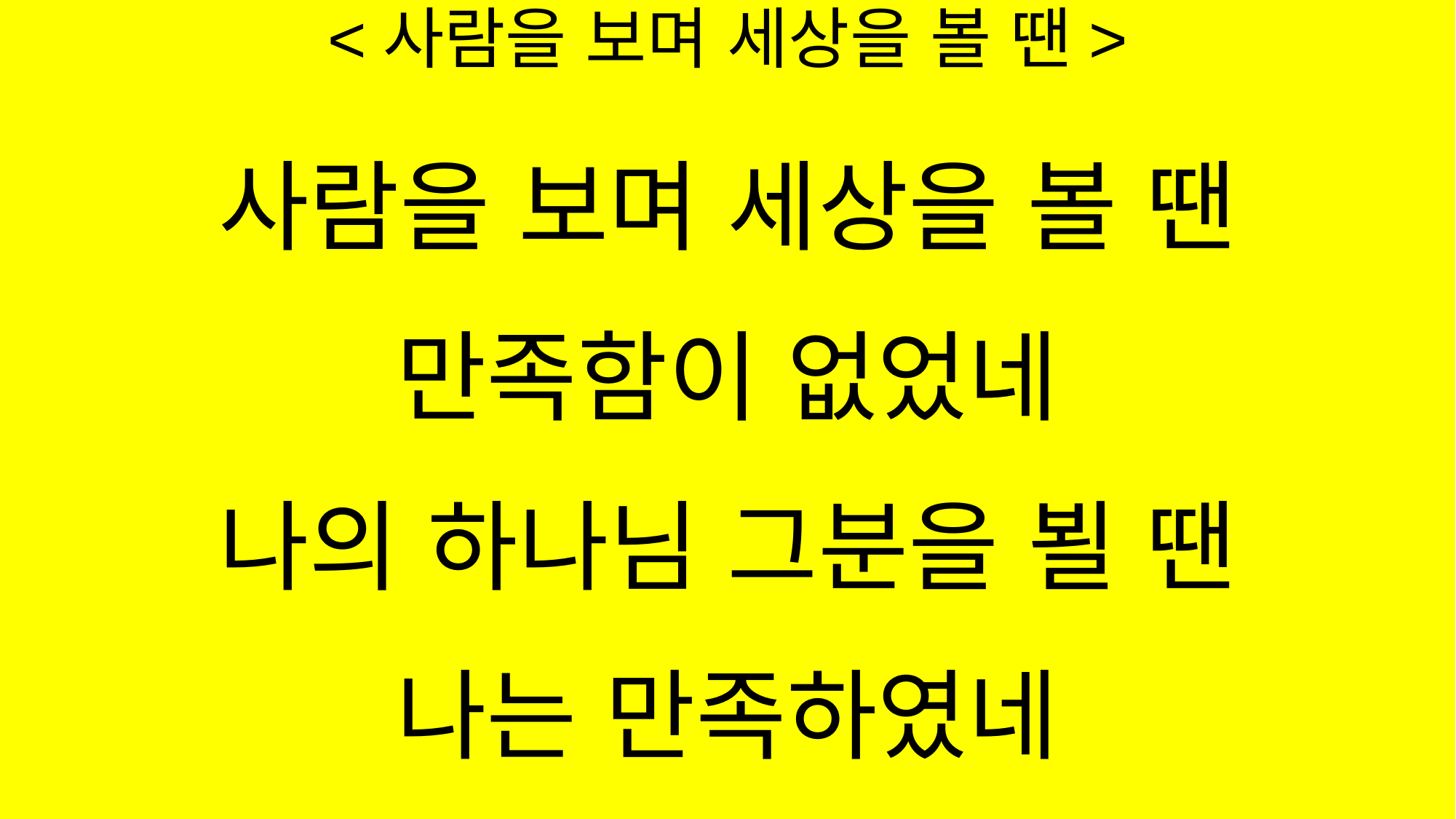

# <사람을 보며 세상을 볼 땐>
사람을 보며 세상을 볼 땐

만족함이 없었네

나의 하나님 그분을 뵐 땐

나는 만족하였네